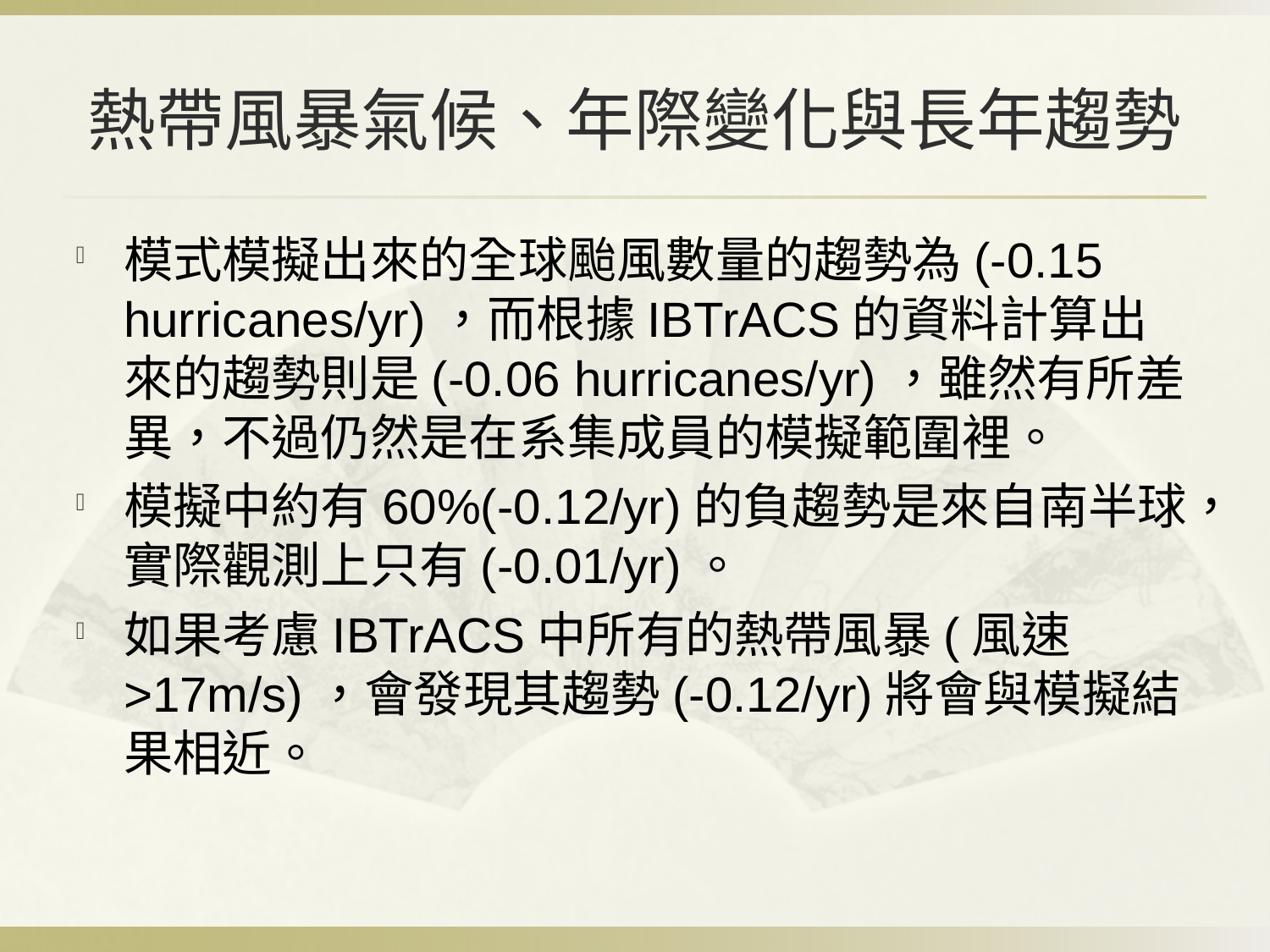

# 熱帶風暴氣候、年際變化與長年趨勢
模式模擬出來的全球颱風數量的趨勢為(-0.15 hurricanes/yr)，而根據IBTrACS的資料計算出來的趨勢則是(-0.06 hurricanes/yr)，雖然有所差異，不過仍然是在系集成員的模擬範圍裡。
模擬中約有60%(-0.12/yr)的負趨勢是來自南半球，實際觀測上只有(-0.01/yr)。
如果考慮IBTrACS中所有的熱帶風暴(風速>17m/s)，會發現其趨勢(-0.12/yr)將會與模擬結果相近。